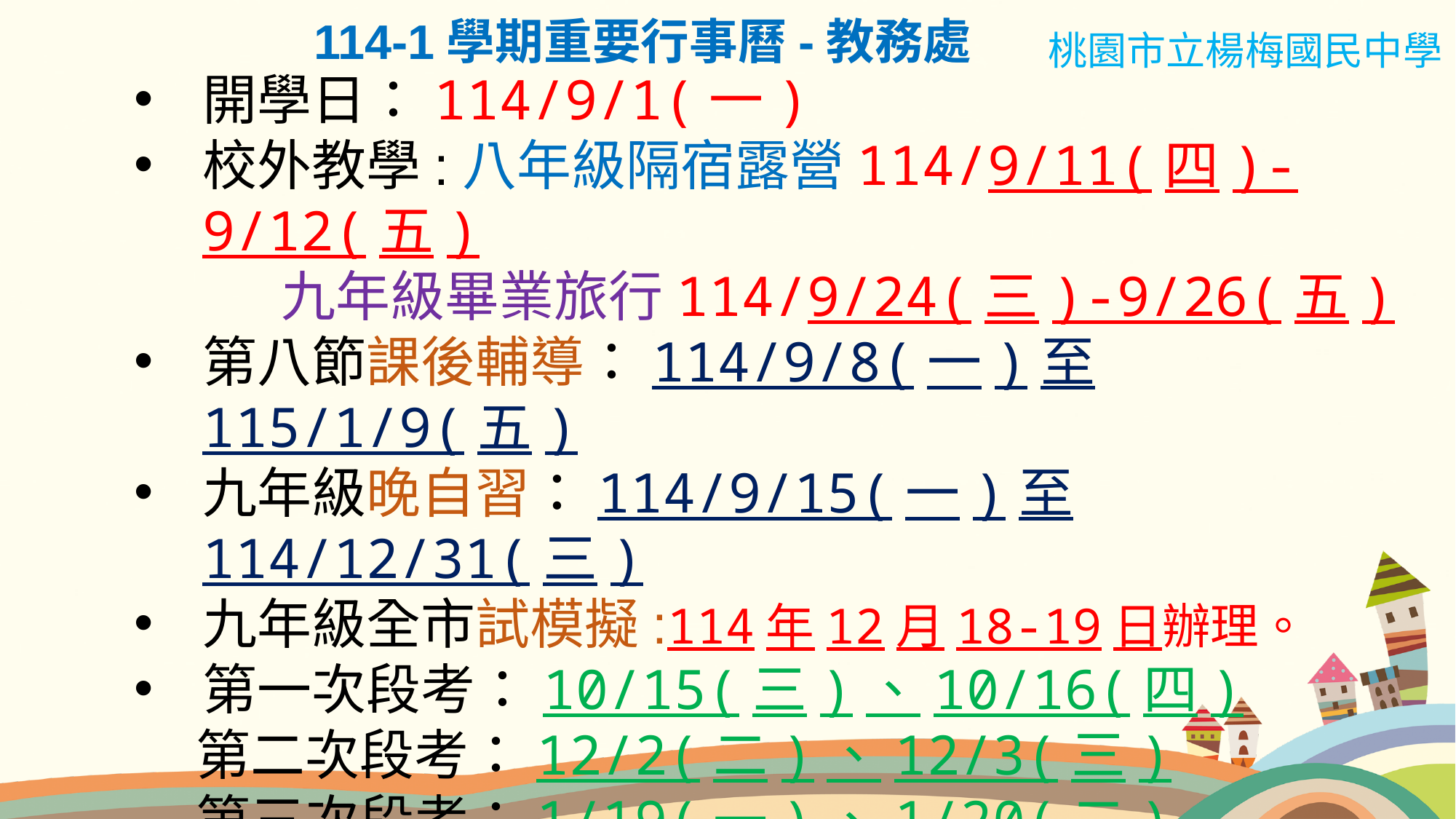

114-1學期重要行事曆-教務處
桃園市立楊梅國民中學
開學日：114/9/1(一)
校外教學:八年級隔宿露營114/9/11(四)-9/12(五)
           九年級畢業旅行114/9/24(三)-9/26(五)
第八節課後輔導：114/9/8(一)至115/1/9(五)
九年級晚自習：114/9/15(一)至114/12/31(三)
九年級全市試模擬:114年12月18-19日辦理。
第一次段考：10/15(三)、10/16(四)
    第二次段考：12/2(二)、12/3(三)
    第三次段考：1/19(一)、1/20(二)
結業式：115/1/20(二)
第2學期補課：1/21(三)至1/23(五)